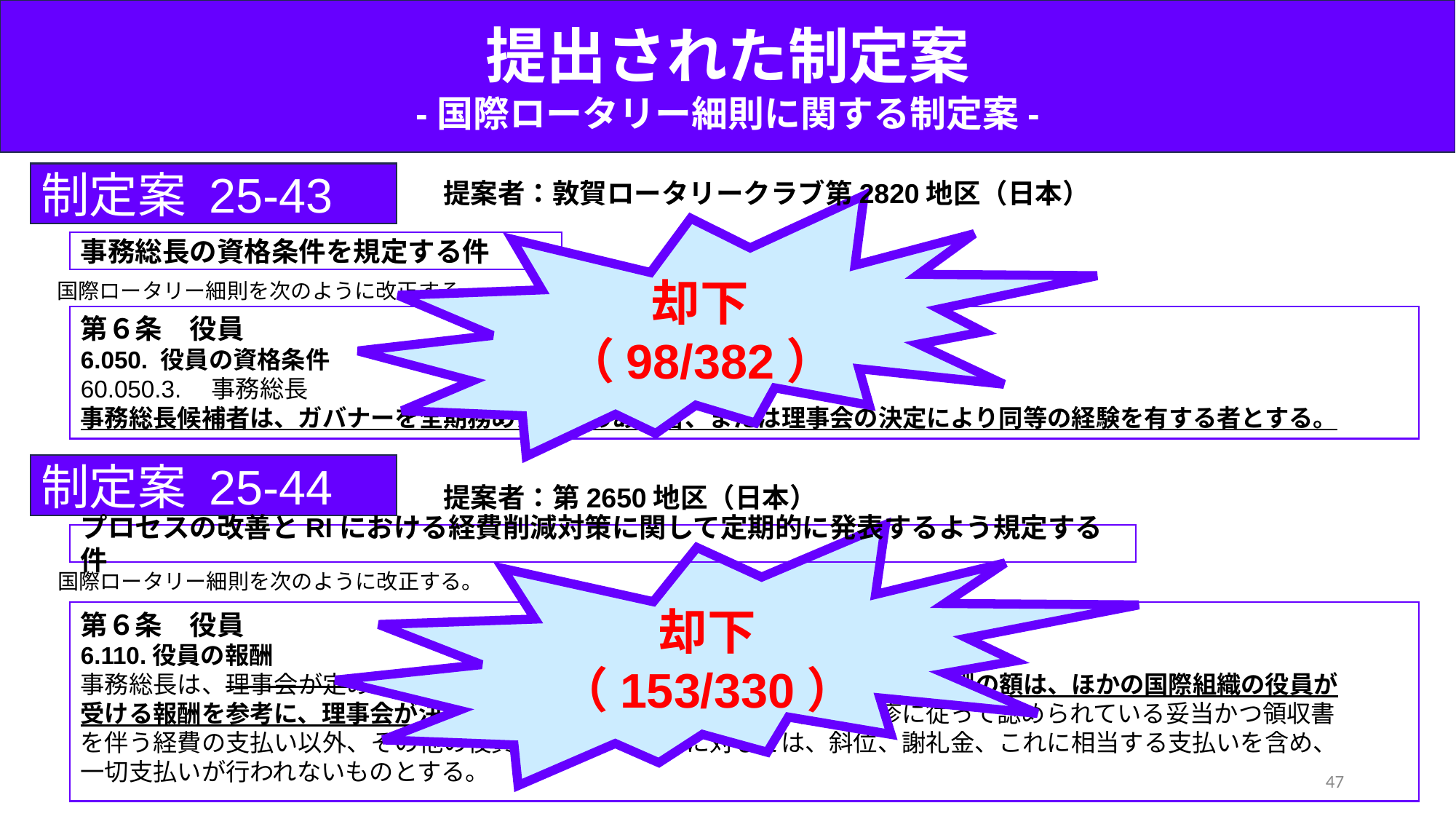

提出された制定案
-国際ロータリー細則に関する制定案-
制定案 25-43
提案者：敦賀ロータリークラブ第2820地区（日本）
却下
（98/382）
事務総長の資格条件を規定する件
国際ロータリー細則を次のように改正する。
第６条　役員
6.050. 役員の資格条件
60.050.3.　事務総長
事務総長候補者は、ガバナーを全期務めたことのある者、または理事会の決定により同等の経験を有する者とする。

制定案 25-44
提案者：第2650地区（日本）
却下
（153/330）
プロセスの改善とRIにおける経費削減対策に関して定期的に発表するよう規定する件
国際ロータリー細則を次のように改正する。
第６条　役員
6.110.役員の報酬
事務総長は、理事会が定める額の報酬を受ける唯一の役員とする。このような報酬の額は、ほかの国際組織の役員が
受ける報酬を参考に、理事会が決定するものとする。理事会の経費支弁疱疹に従って認められている妥当かつ領収書
を伴う経費の支払い以外、その他の役員や会長ノミニーに対しては、斜位、謝礼金、これに相当する支払いを含め、
一切支払いが行われないものとする。

47